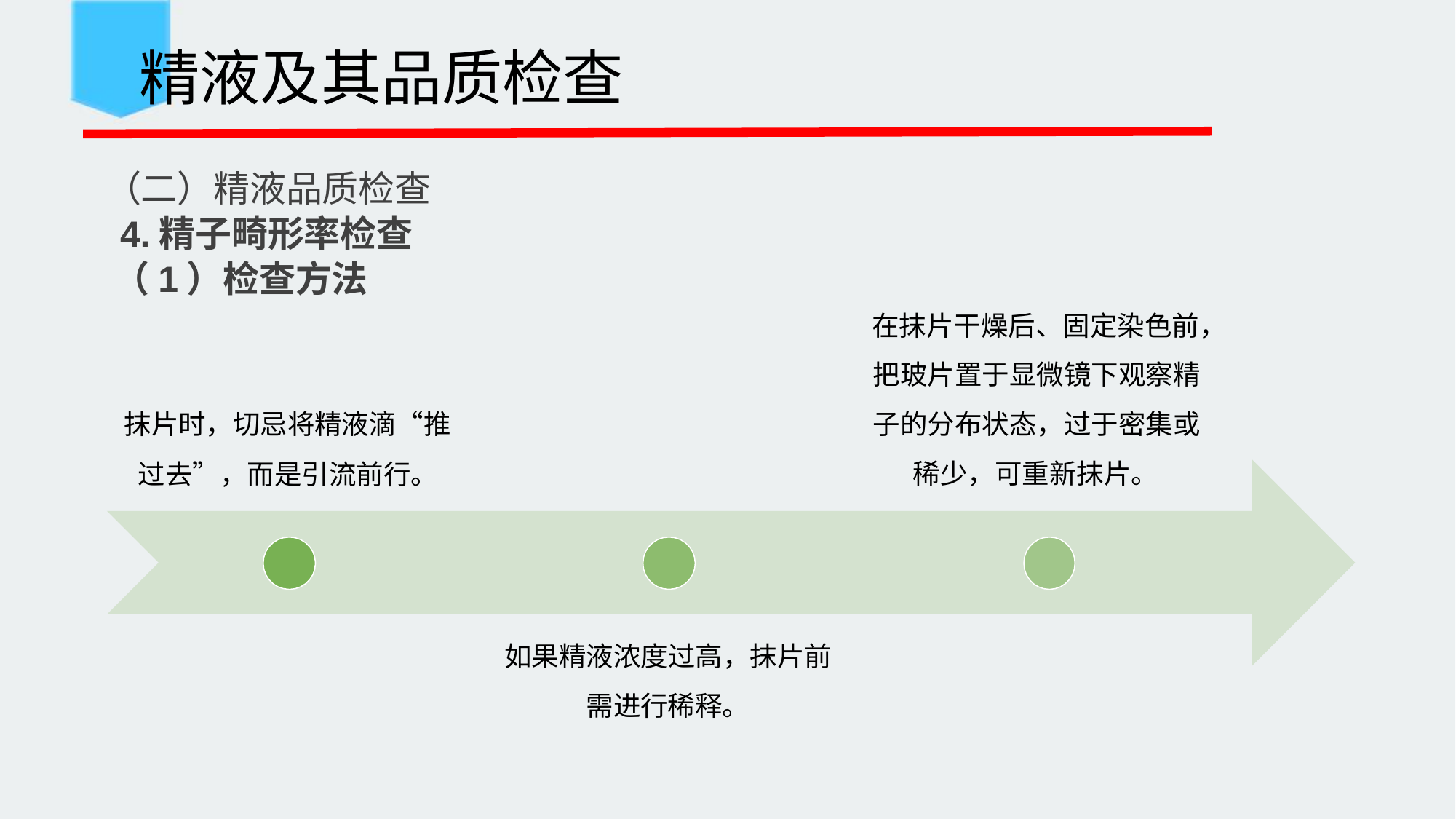

精液及其品质检查
  （二）精液品质检查
    4.精子畸形率检查
   （1）检查方法
在抹片干燥后、固定染色前， 把玻片置于显微镜下观察精 子的分布状态，过于密集或
稀少，可重新抹片。
抹片时，切忌将精液滴“推 过去”，而是引流前行。

如果精液浓度过高，抹片前 需进行稀释。